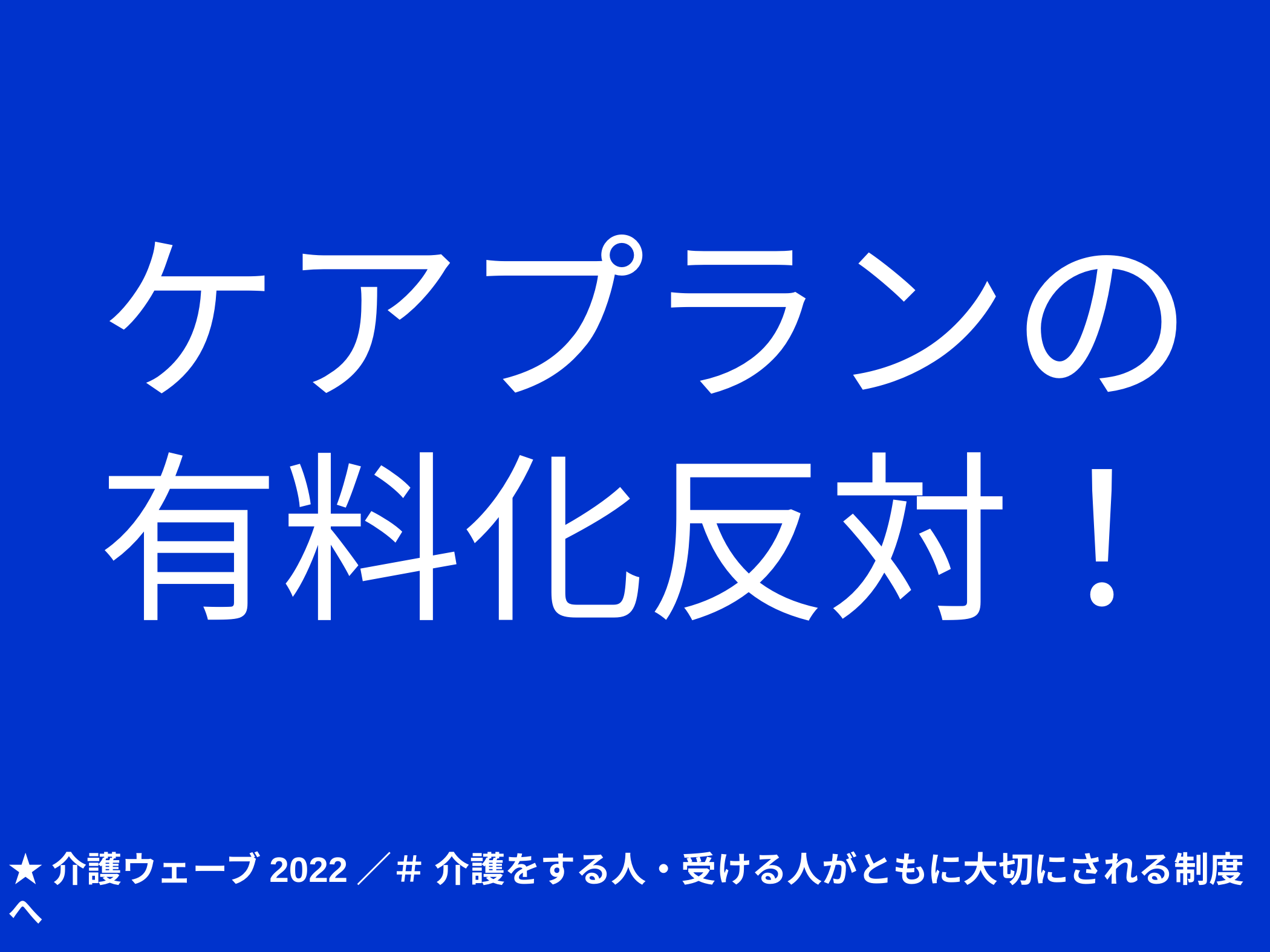

ケアプランの
 有料化反対！
★介護ウェーブ2022／＃ 介護をする人・受ける人がともに大切にされる制度へ